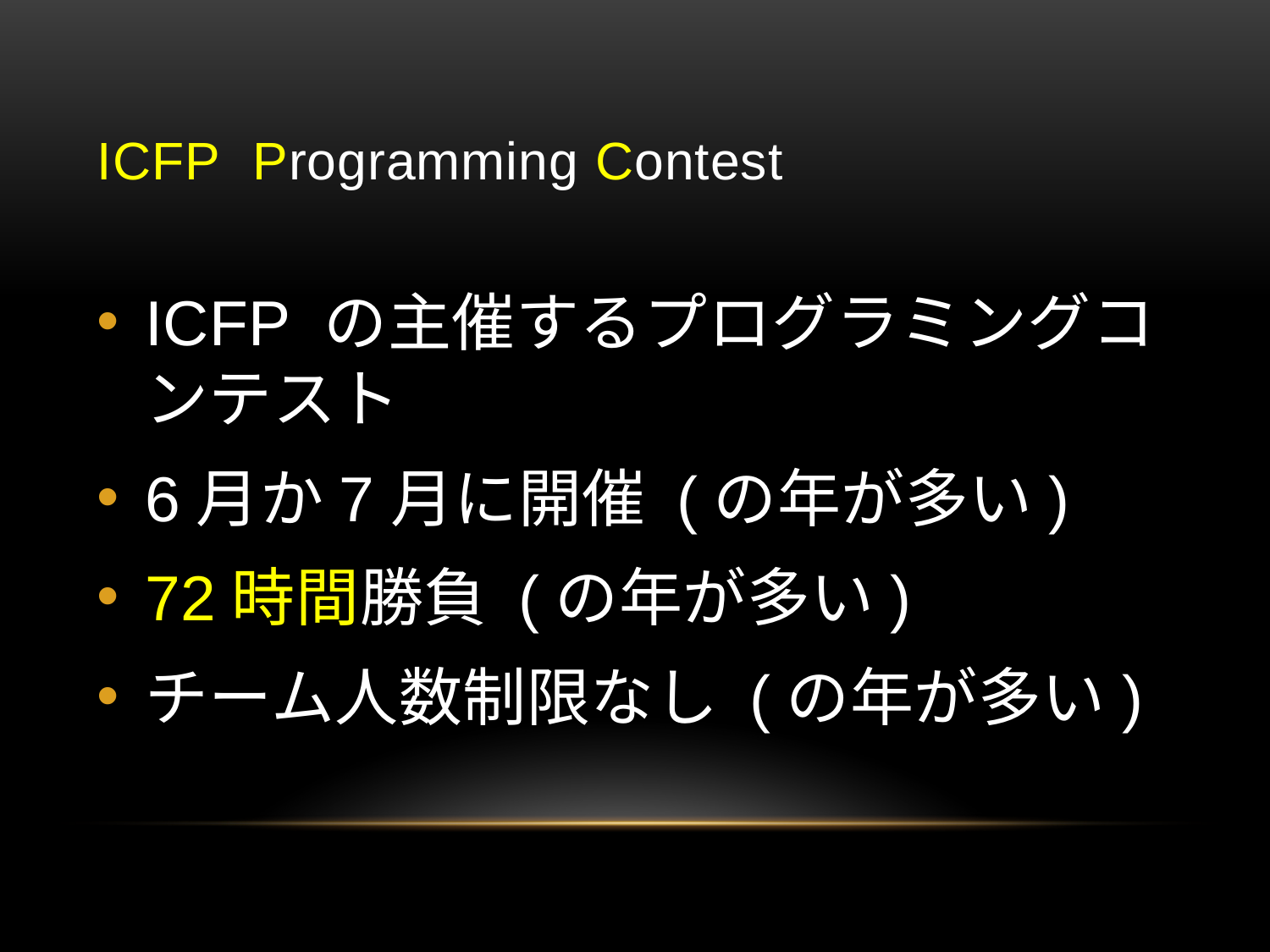

# ICFP  Programming Contest
ICFP の主催するプログラミングコンテスト
6月か7月に開催 (の年が多い)
72時間勝負 (の年が多い)
チーム人数制限なし (の年が多い)